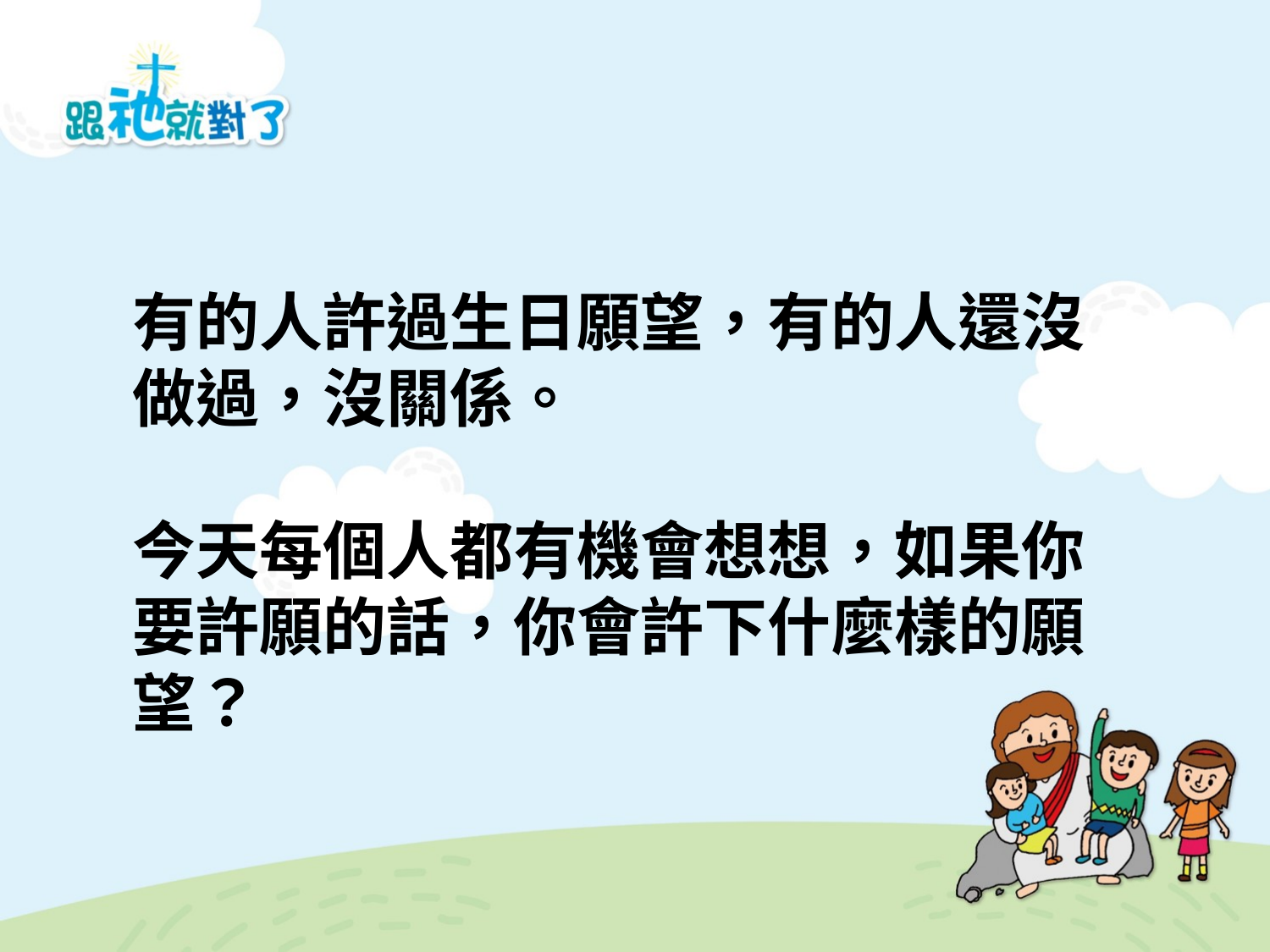

有的人許過生日願望，有的人還沒做過，沒關係。

今天每個人都有機會想想，如果你要許願的話，你會許下什麼樣的願望？